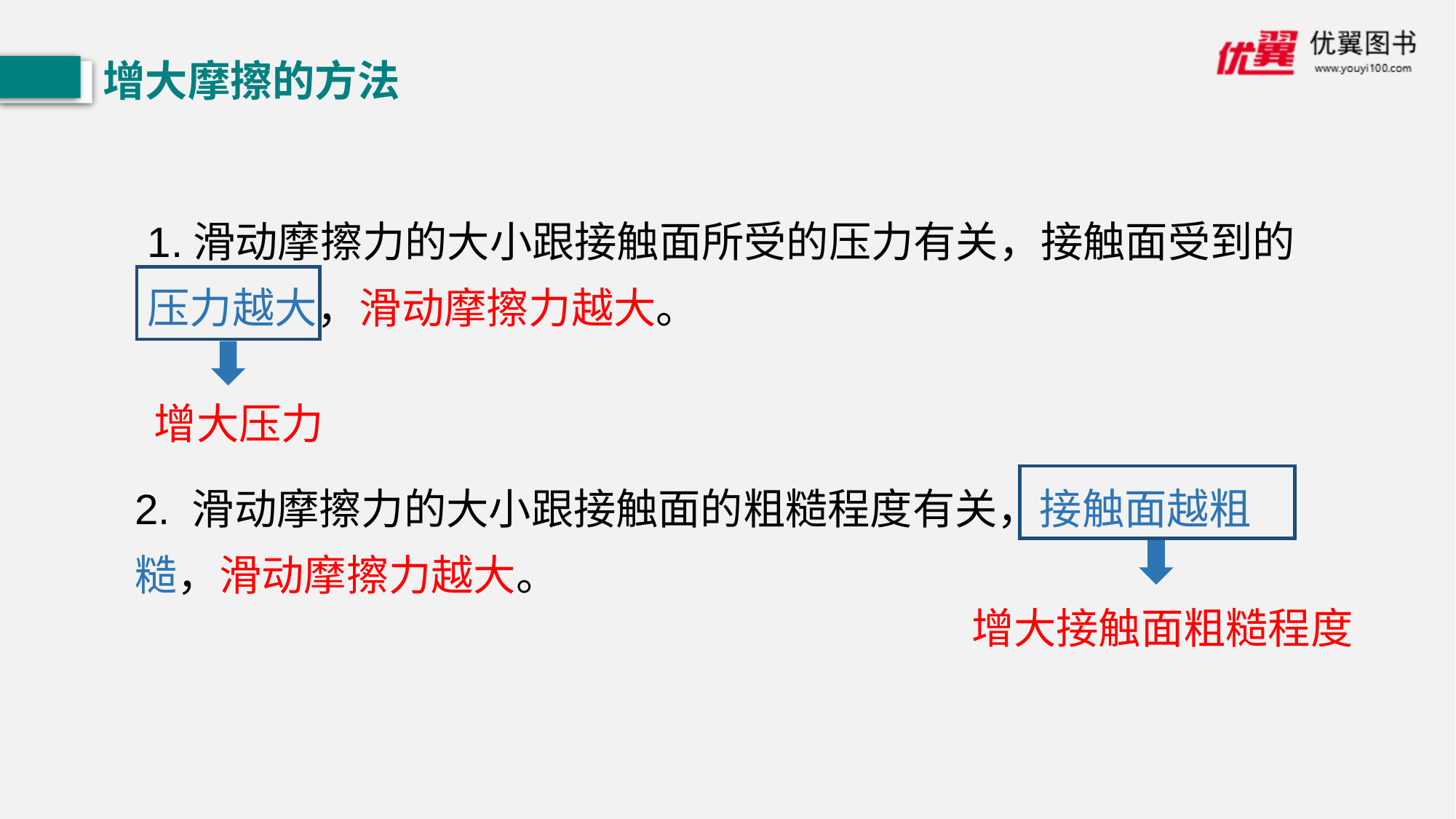

增大摩擦的方法

1.滑动摩擦力的大小跟接触面所受的压力有关，接触面受到的压力越大，滑动摩擦力越大。

增大压力
2. 滑动摩擦力的大小跟接触面的粗糙程度有关，接触面越粗糙，滑动摩擦力越大。

增大接触面粗糙程度